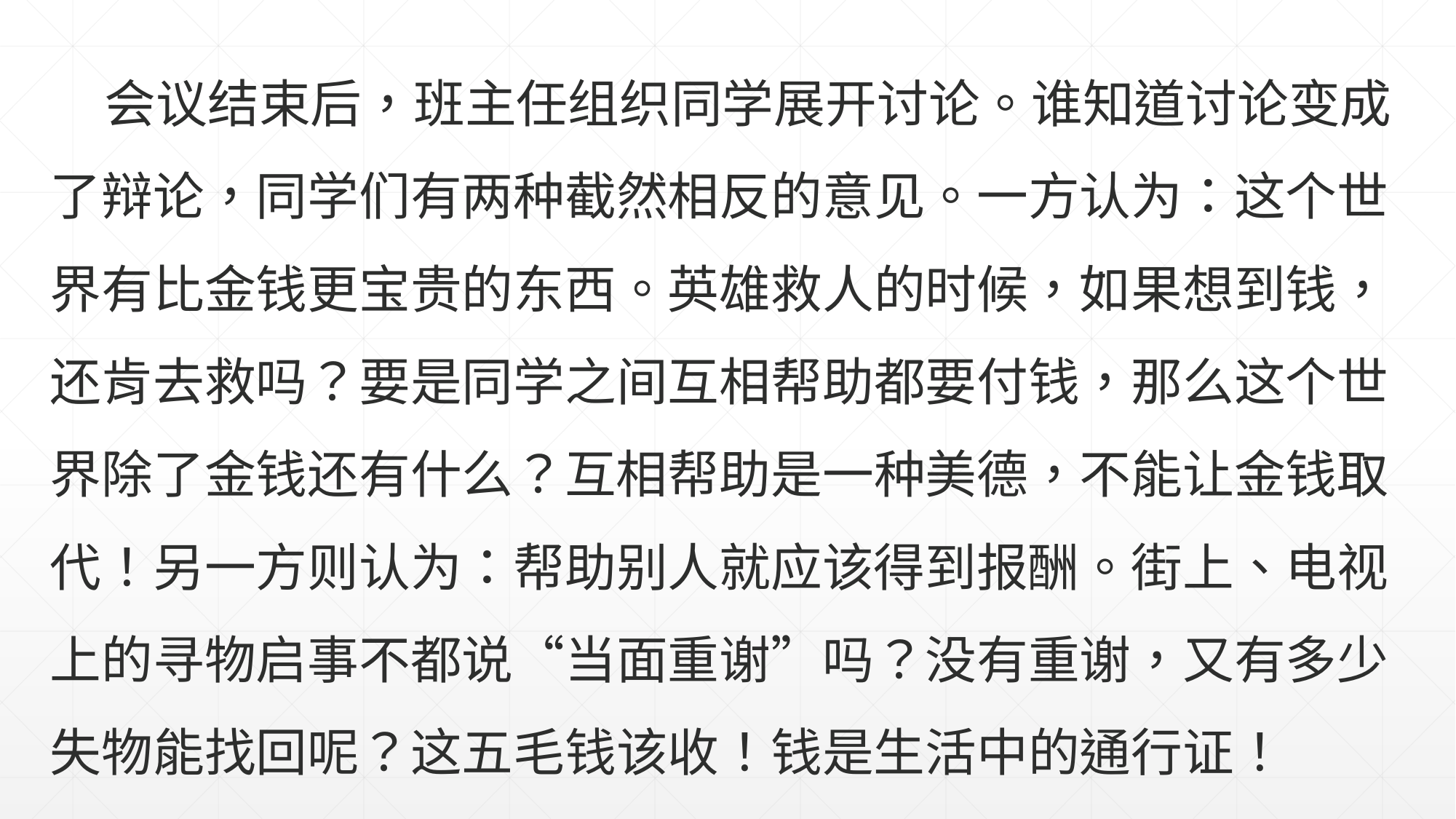

会议结束后，班主任组织同学展开讨论。谁知道讨论变成了辩论，同学们有两种截然相反的意见。一方认为：这个世界有比金钱更宝贵的东西。英雄救人的时候，如果想到钱，还肯去救吗？要是同学之间互相帮助都要付钱，那么这个世界除了金钱还有什么？互相帮助是一种美德，不能让金钱取代！另一方则认为：帮助别人就应该得到报酬。街上、电视上的寻物启事不都说“当面重谢”吗？没有重谢，又有多少失物能找回呢？这五毛钱该收！钱是生活中的通行证！